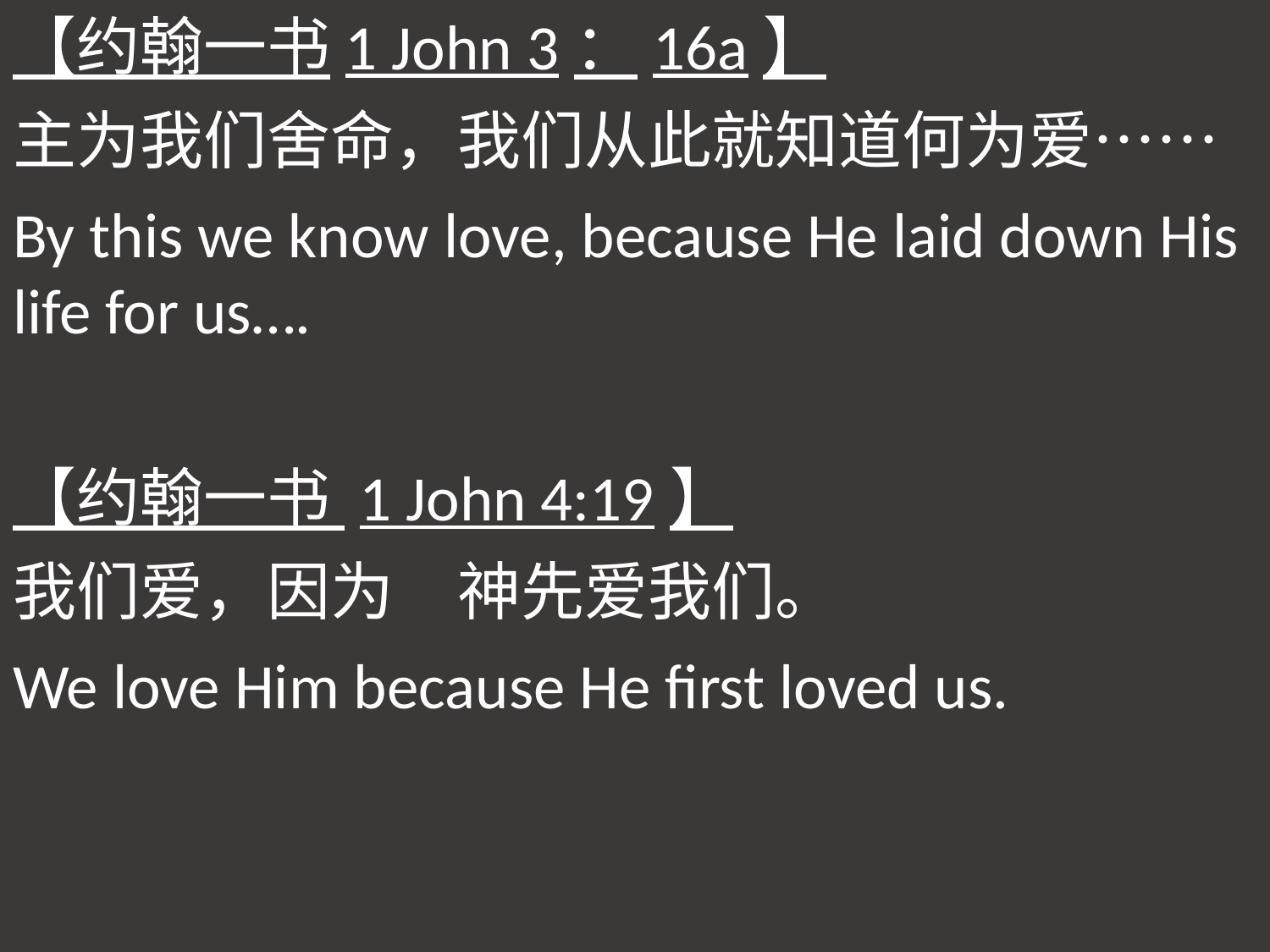

【约翰一书1 John 3：16a】
主为我们舍命，我们从此就知道何为爱……
By this we know love, because He laid down His life for us….

【约翰一书 1 John 4:19】
我们爱，因为　神先爱我们。
We love Him because He first loved us.